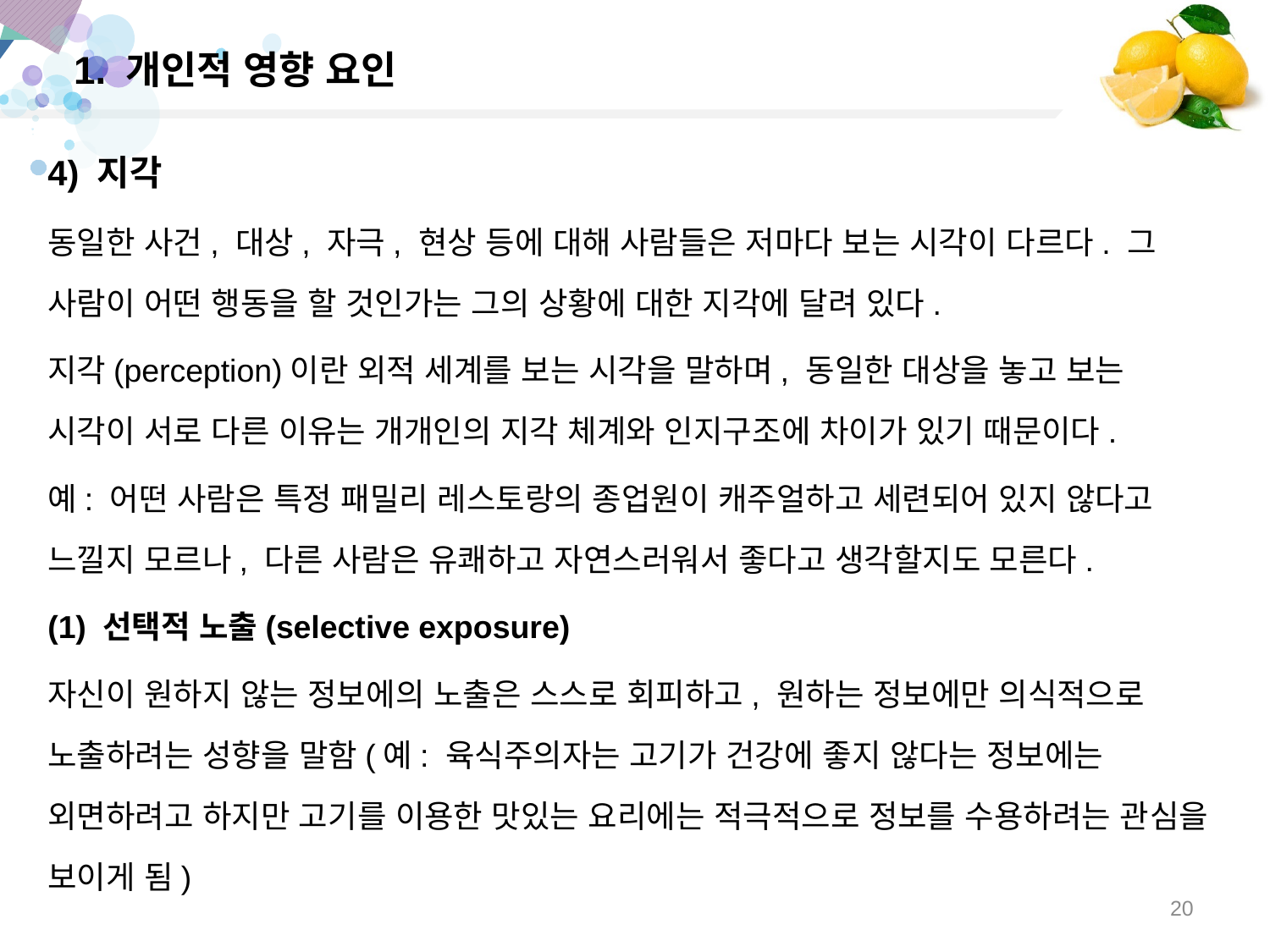

1. 개인적 영향 요인
4) 지각
동일한 사건, 대상, 자극, 현상 등에 대해 사람들은 저마다 보는 시각이 다르다. 그 사람이 어떤 행동을 할 것인가는 그의 상황에 대한 지각에 달려 있다.
지각(perception)이란 외적 세계를 보는 시각을 말하며, 동일한 대상을 놓고 보는 시각이 서로 다른 이유는 개개인의 지각 체계와 인지구조에 차이가 있기 때문이다.
예: 어떤 사람은 특정 패밀리 레스토랑의 종업원이 캐주얼하고 세련되어 있지 않다고 느낄지 모르나, 다른 사람은 유쾌하고 자연스러워서 좋다고 생각할지도 모른다.
(1) 선택적 노출(selective exposure)
자신이 원하지 않는 정보에의 노출은 스스로 회피하고, 원하는 정보에만 의식적으로 노출하려는 성향을 말함(예: 육식주의자는 고기가 건강에 좋지 않다는 정보에는 외면하려고 하지만 고기를 이용한 맛있는 요리에는 적극적으로 정보를 수용하려는 관심을 보이게 됨)
20